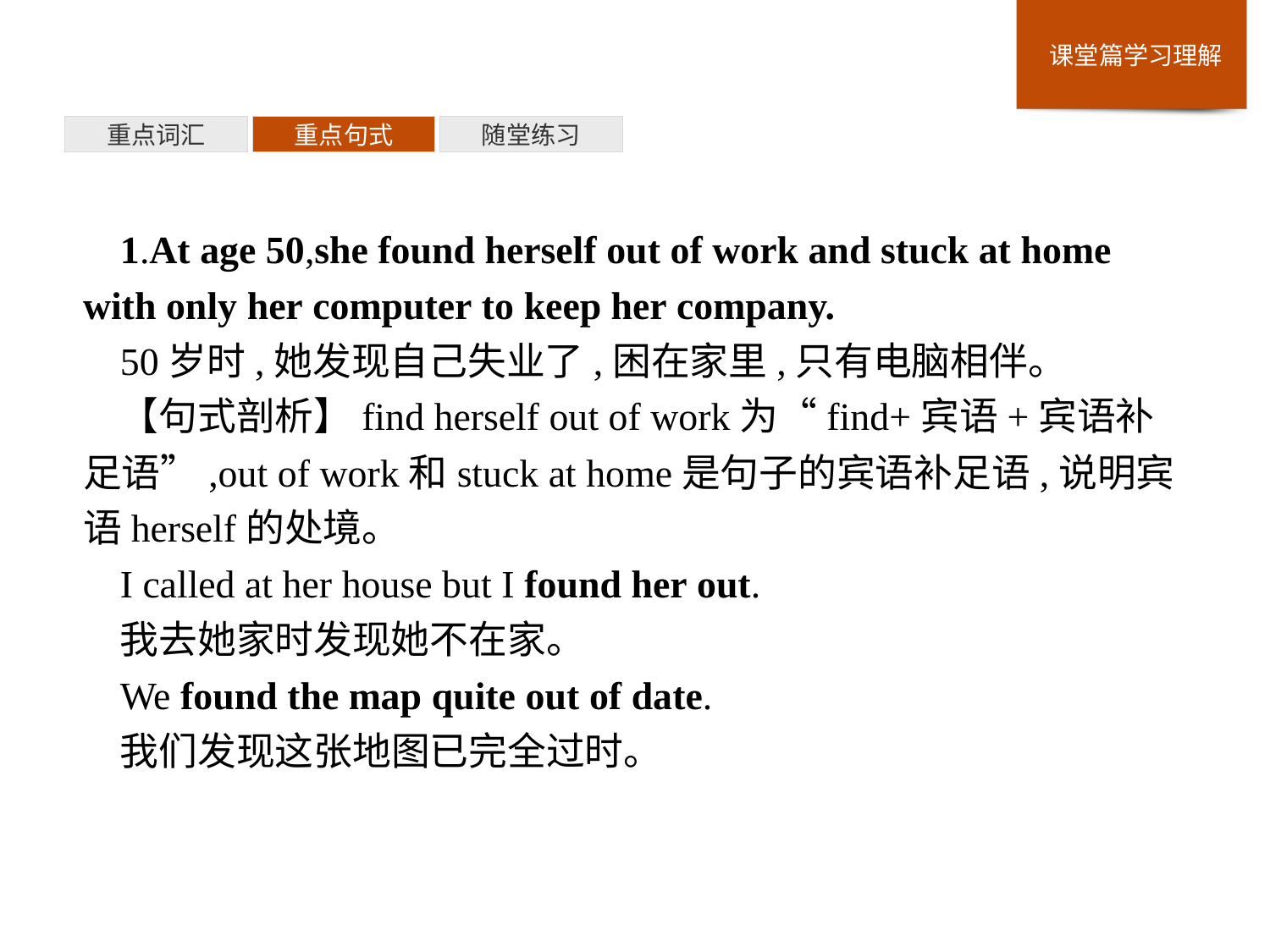

重点词汇
重点句式
随堂练习
1.At age 50,she found herself out of work and stuck at home with only her computer to keep her company.
50岁时,她发现自己失业了,困在家里,只有电脑相伴。
【句式剖析】find herself out of work为“find+宾语+宾语补足语”,out of work和stuck at home是句子的宾语补足语,说明宾语herself的处境。
I called at her house but I found her out.
我去她家时发现她不在家。
We found the map quite out of date.
我们发现这张地图已完全过时。